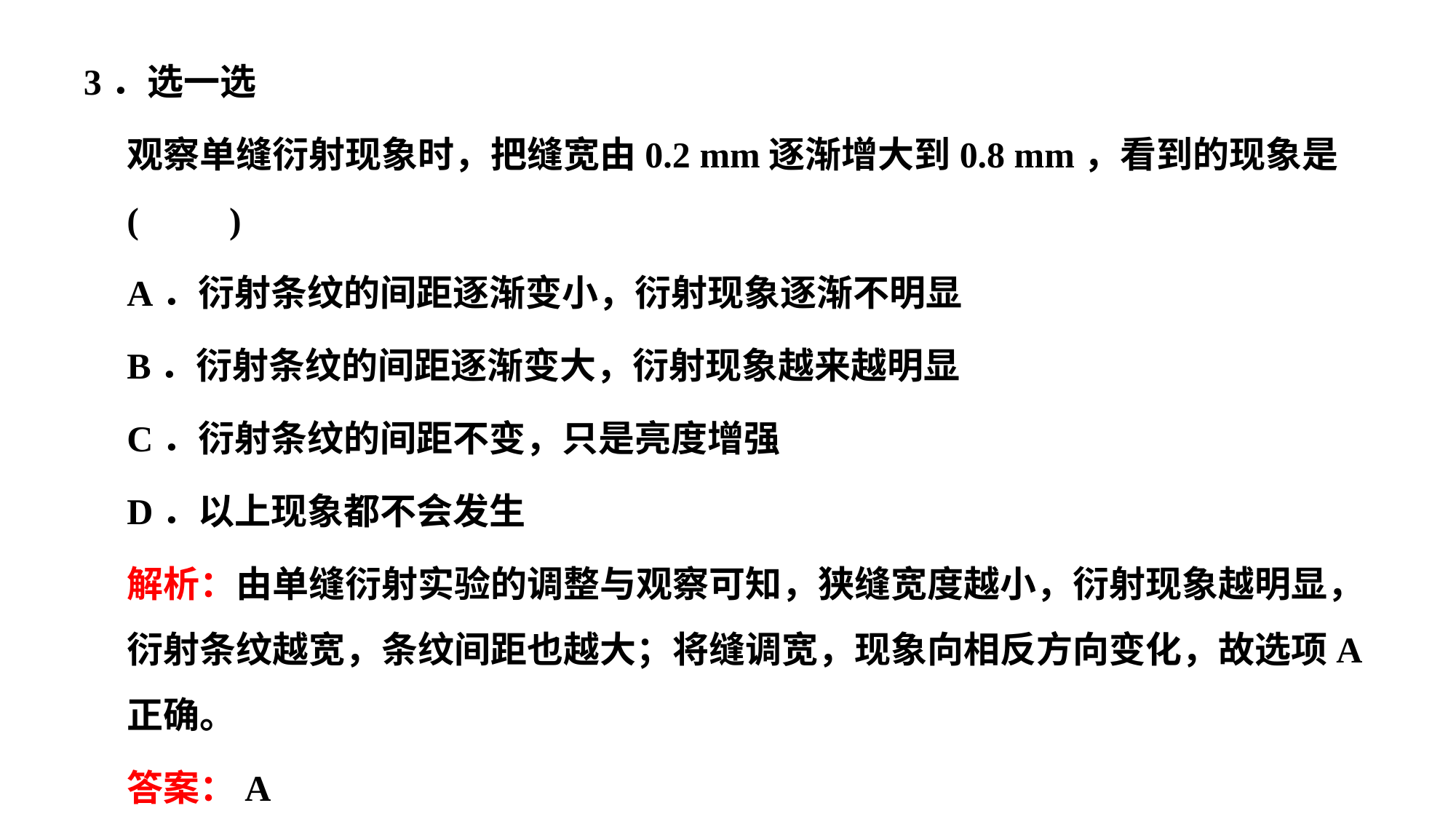

3．选一选
观察单缝衍射现象时，把缝宽由0.2 mm逐渐增大到0.8 mm，看到的现象是(　　)
A．衍射条纹的间距逐渐变小，衍射现象逐渐不明显
B．衍射条纹的间距逐渐变大，衍射现象越来越明显
C．衍射条纹的间距不变，只是亮度增强
D．以上现象都不会发生
解析：由单缝衍射实验的调整与观察可知，狭缝宽度越小，衍射现象越明显，衍射条纹越宽，条纹间距也越大；将缝调宽，现象向相反方向变化，故选项A正确。
答案：A